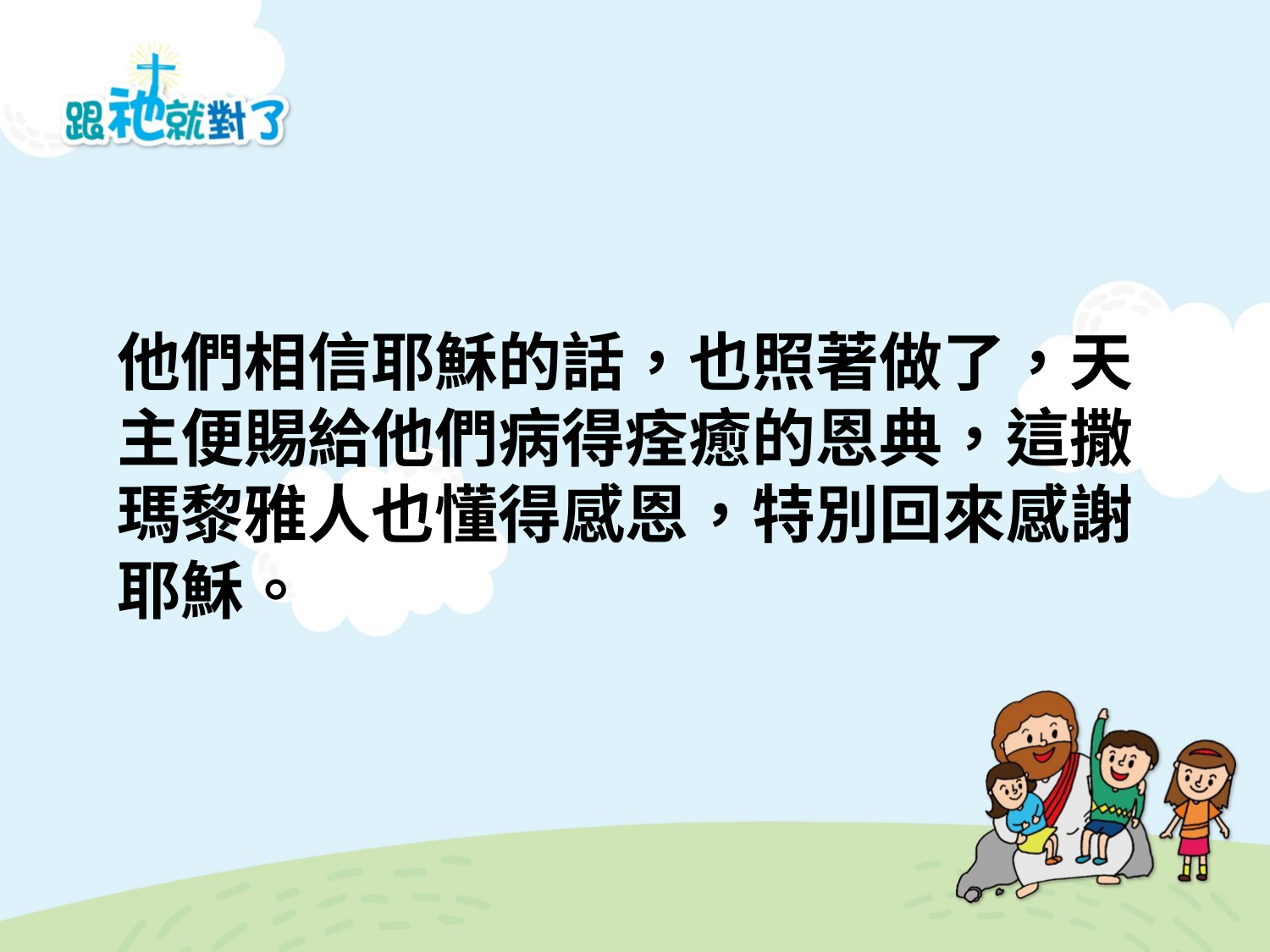

他們相信耶穌的話，也照著做了，天主便賜給他們病得痊癒的恩典，這撒瑪黎雅人也懂得感恩，特別回來感謝耶穌。